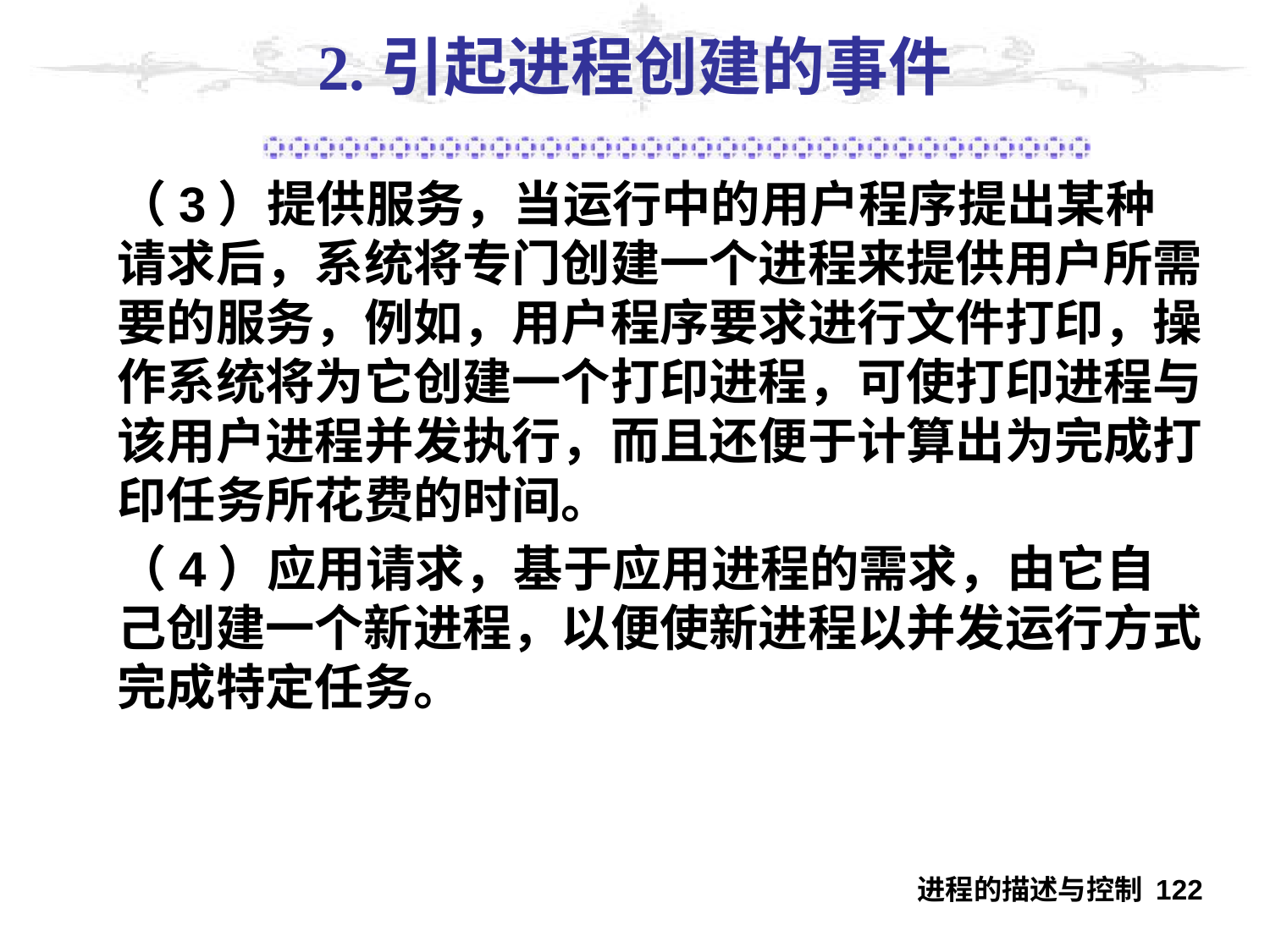

# 2.引起进程创建的事件
（3）提供服务，当运行中的用户程序提出某种请求后，系统将专门创建一个进程来提供用户所需要的服务，例如，用户程序要求进行文件打印，操作系统将为它创建一个打印进程，可使打印进程与该用户进程并发执行，而且还便于计算出为完成打印任务所花费的时间。
（4）应用请求，基于应用进程的需求，由它自己创建一个新进程，以便使新进程以并发运行方式完成特定任务。